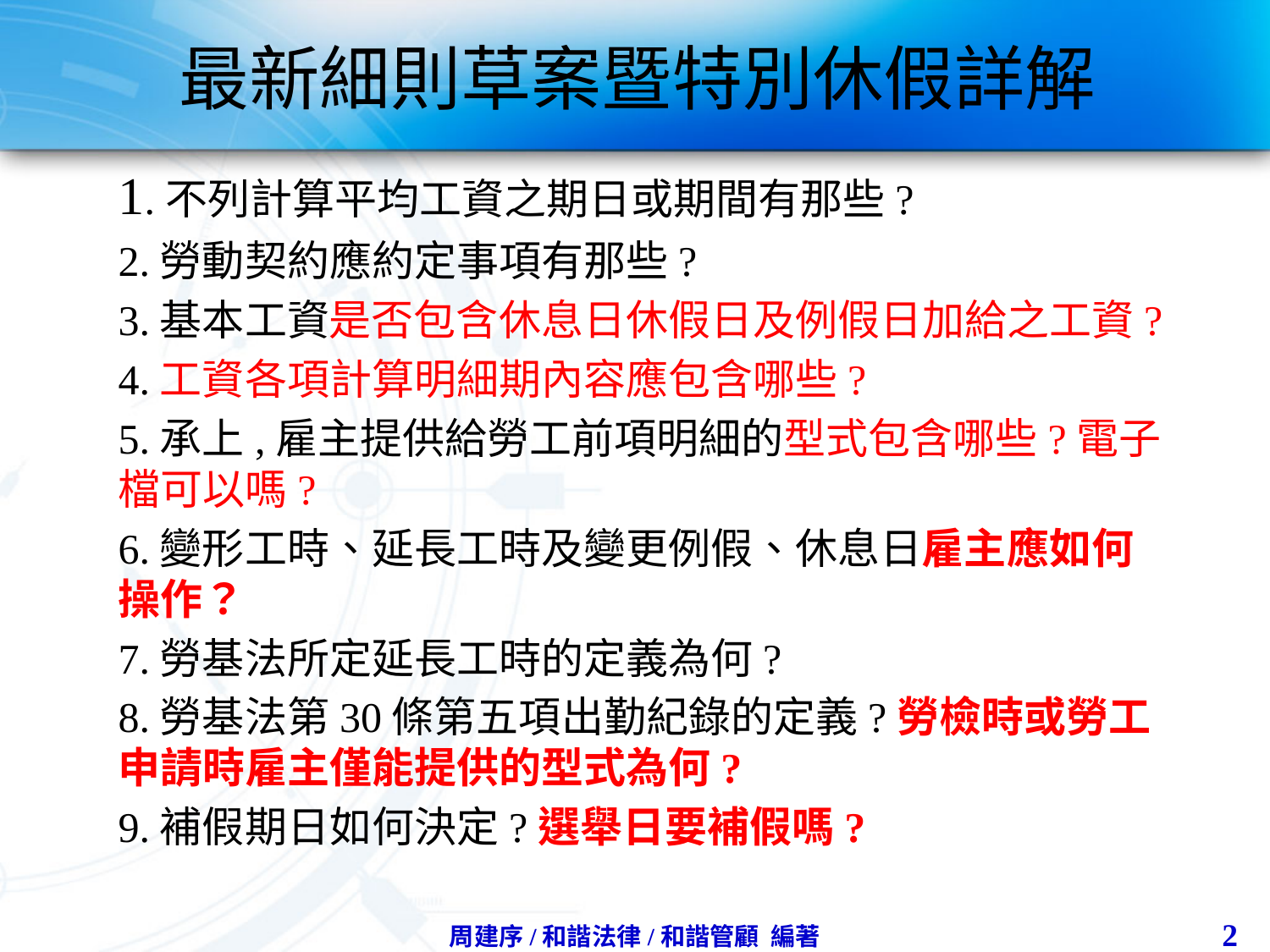

# 最新細則草案暨特別休假詳解
1.不列計算平均工資之期日或期間有那些?
2.勞動契約應約定事項有那些?
3.基本工資是否包含休息日休假日及例假日加給之工資?
4.工資各項計算明細期內容應包含哪些?
5.承上,雇主提供給勞工前項明細的型式包含哪些?電子檔可以嗎?
6.變形工時、延長工時及變更例假、休息日雇主應如何操作？
7.勞基法所定延長工時的定義為何?
8.勞基法第30條第五項出勤紀錄的定義?勞檢時或勞工申請時雇主僅能提供的型式為何?
9.補假期日如何決定?選舉日要補假嗎?
2
周建序/和諧法律/和諧管顧  編著